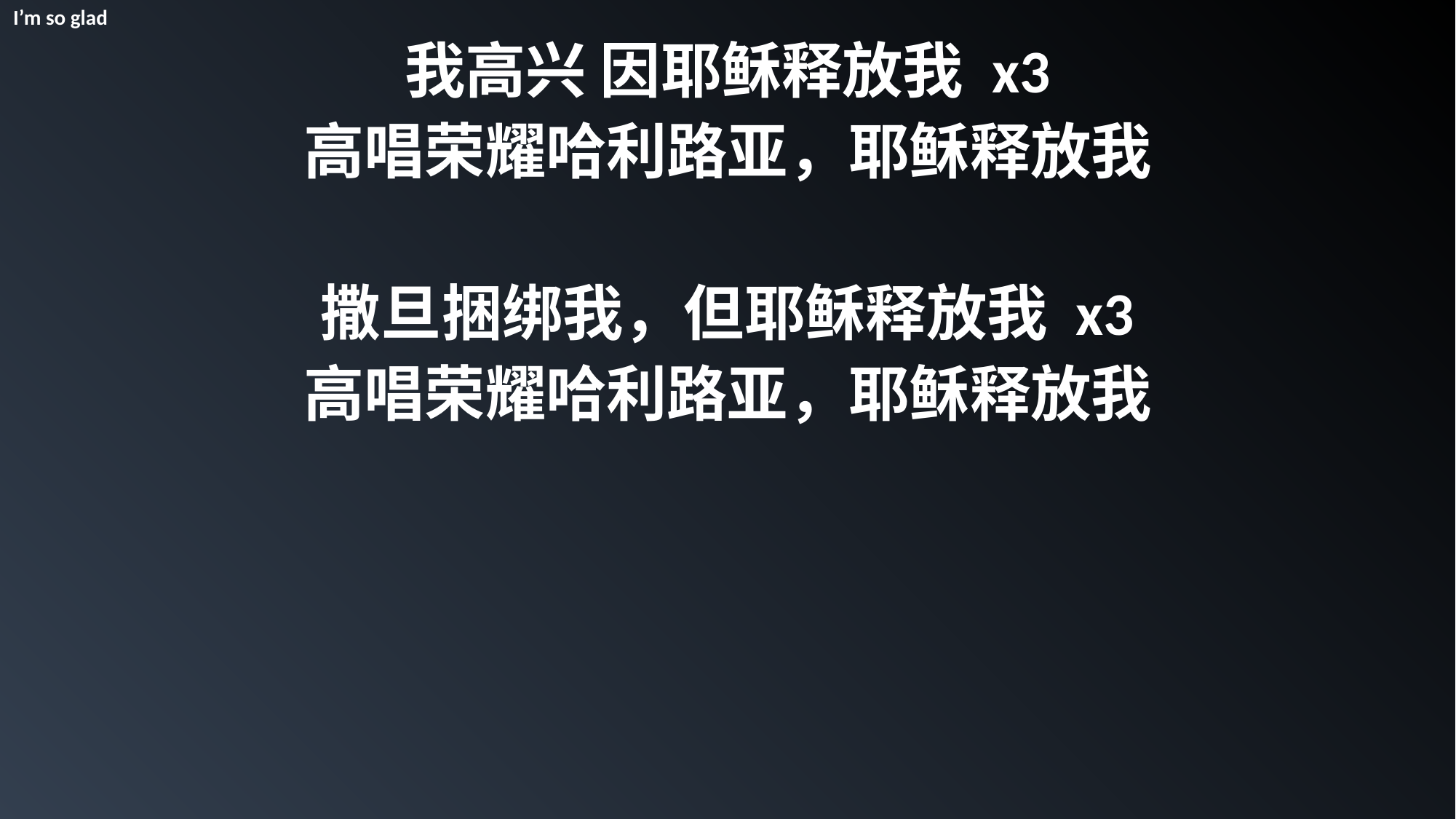

I’m so glad
我高兴 因耶稣释放我 x3
高唱荣耀哈利路亚，耶稣释放我

撒旦捆绑我，但耶稣释放我 x3
高唱荣耀哈利路亚，耶稣释放我